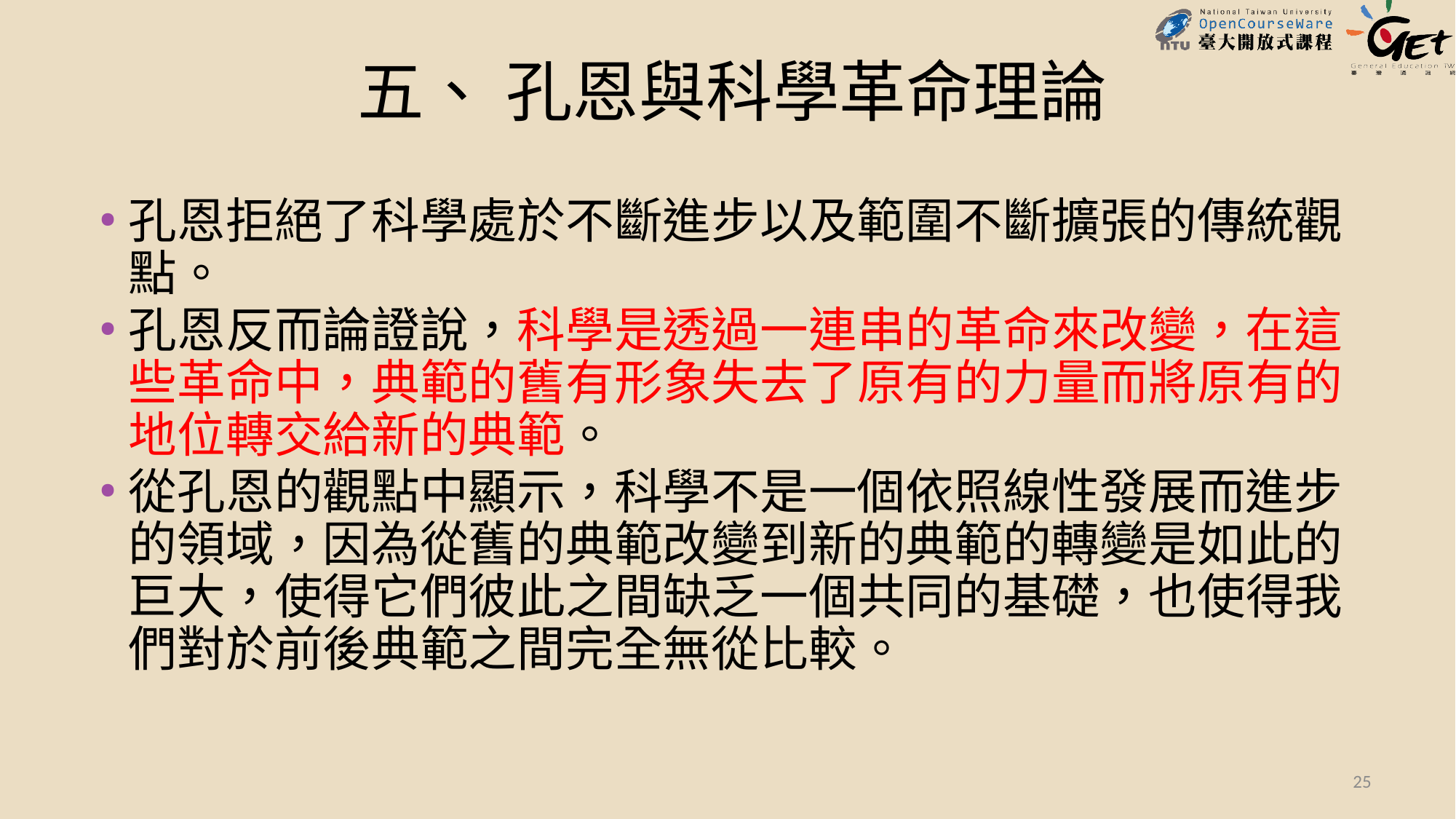

# 五、 孔恩與科學革命理論
孔恩拒絕了科學處於不斷進步以及範圍不斷擴張的傳統觀點。
孔恩反而論證說，科學是透過一連串的革命來改變，在這些革命中，典範的舊有形象失去了原有的力量而將原有的地位轉交給新的典範。
從孔恩的觀點中顯示，科學不是一個依照線性發展而進步的領域，因為從舊的典範改變到新的典範的轉變是如此的巨大，使得它們彼此之間缺乏一個共同的基礎，也使得我們對於前後典範之間完全無從比較。
25